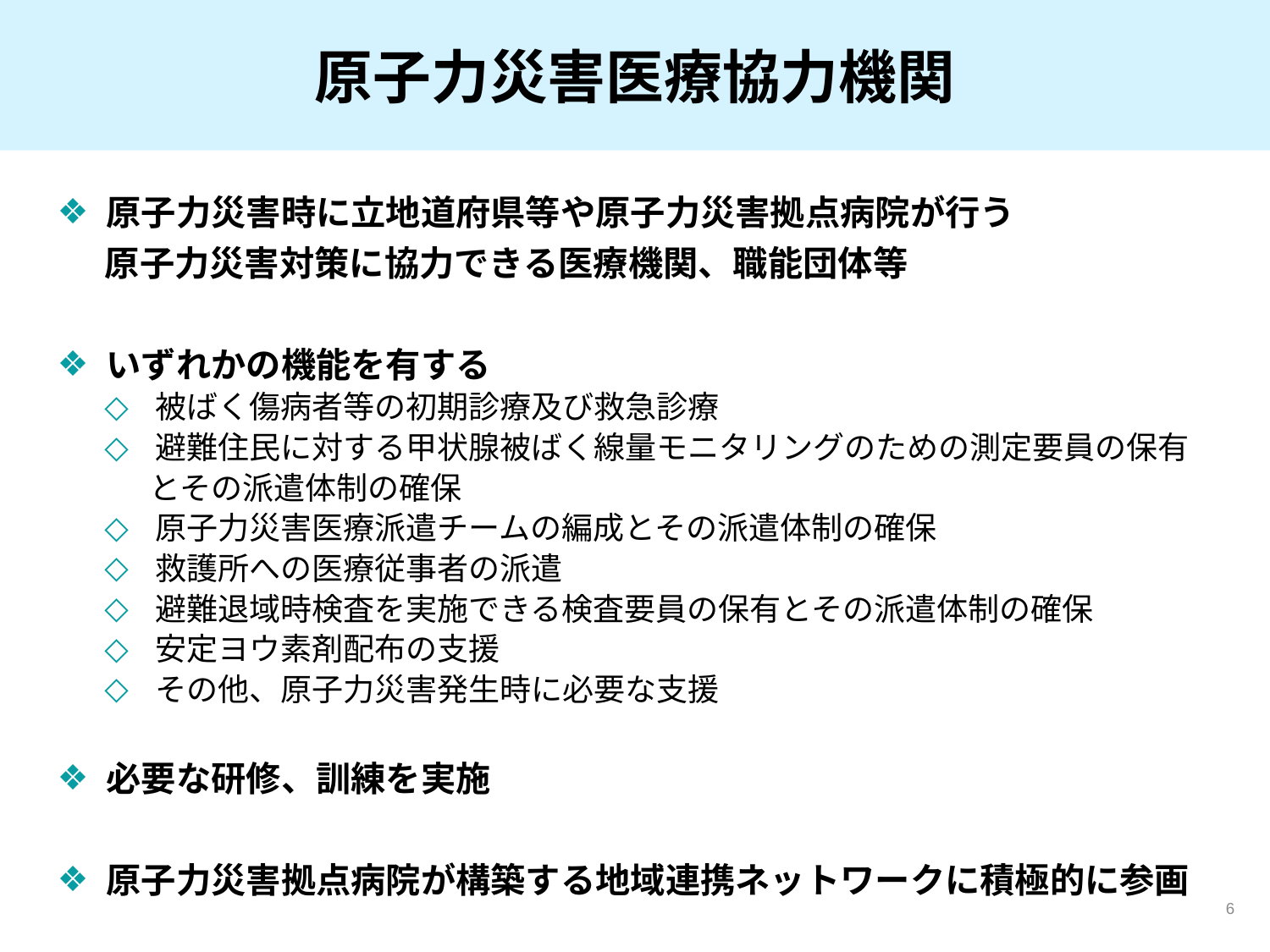

# 原子力災害医療協力機関
原子力災害時に立地道府県等や原子力災害拠点病院が行う
     原子力災害対策に協力できる医療機関、職能団体等

いずれかの機能を有する
被ばく傷病者等の初期診療及び救急診療
避難住民に対する甲状腺被ばく線量モニタリングのための測定要員の保有
　  とその派遣体制の確保
原子力災害医療派遣チームの編成とその派遣体制の確保
救護所への医療従事者の派遣
避難退域時検査を実施できる検査要員の保有とその派遣体制の確保
安定ヨウ素剤配布の支援
その他、原子力災害発生時に必要な支援

必要な研修、訓練を実施

原子力災害拠点病院が構築する地域連携ネットワークに積極的に参画
6